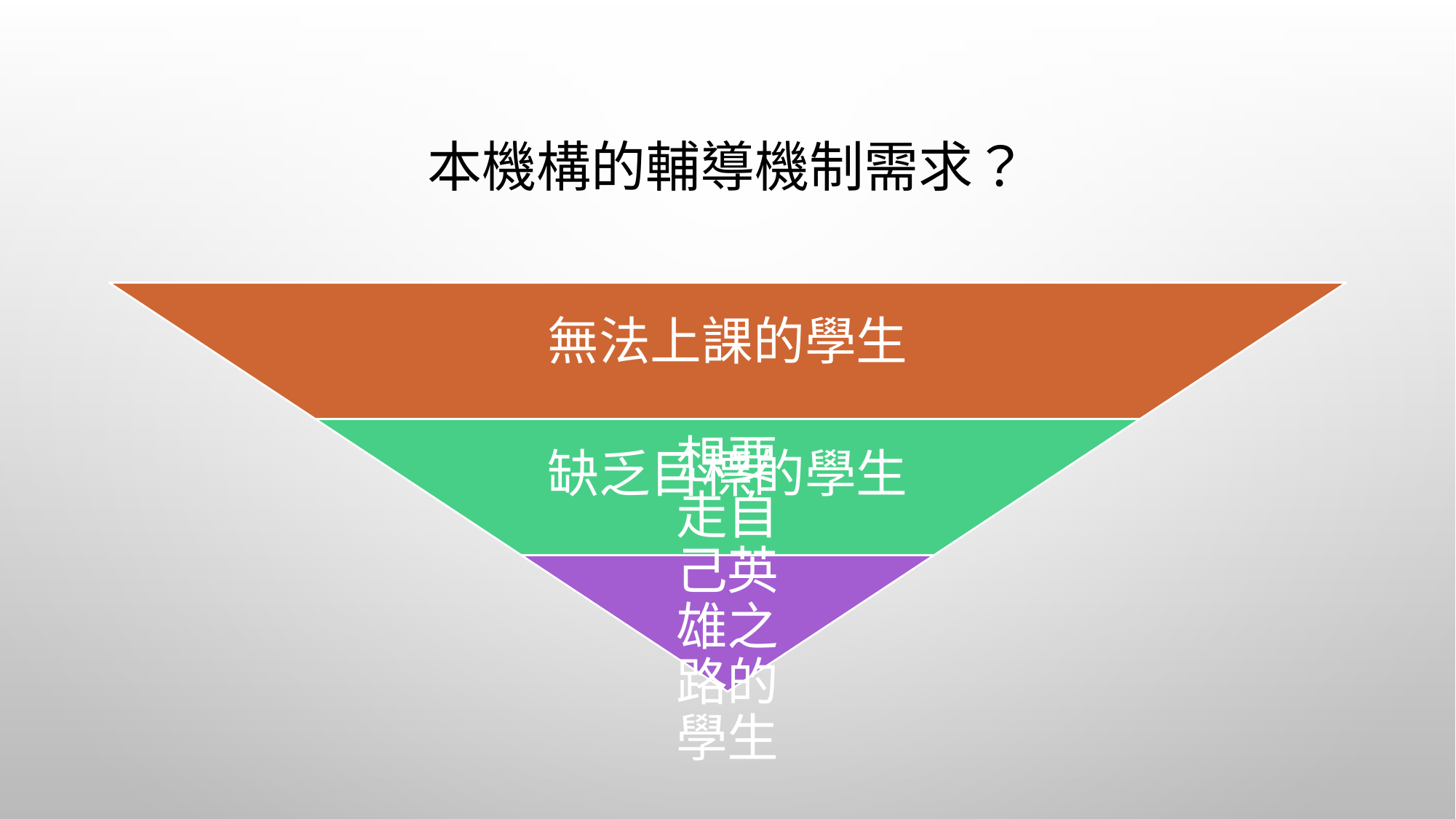

# 本機構的輔導機制需求？
無法上課的學生
缺乏目標的學生
想要走自己英雄之路的學生